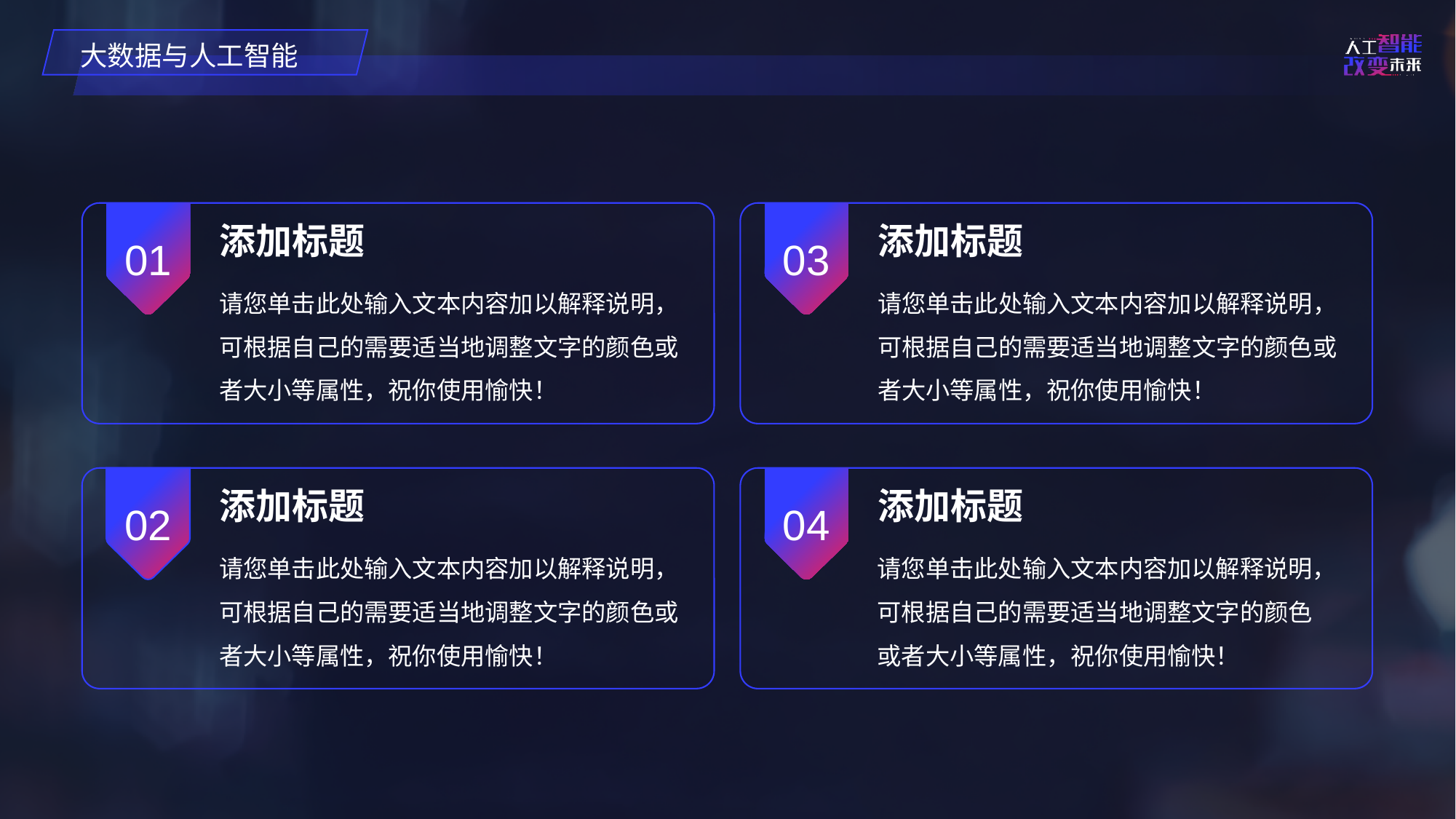

01
添加标题
请您单击此处输入文本内容加以解释说明，可根据自己的需要适当地调整文字的颜色或者大小等属性，祝你使用愉快！

03
添加标题
请您单击此处输入文本内容加以解释说明，可根据自己的需要适当地调整文字的颜色或者大小等属性，祝你使用愉快！

02
添加标题
请您单击此处输入文本内容加以解释说明，可根据自己的需要适当地调整文字的颜色或者大小等属性，祝你使用愉快！

04
添加标题
请您单击此处输入文本内容加以解释说明，可根据自己的需要适当地调整文字的颜色或者大小等属性，祝你使用愉快！